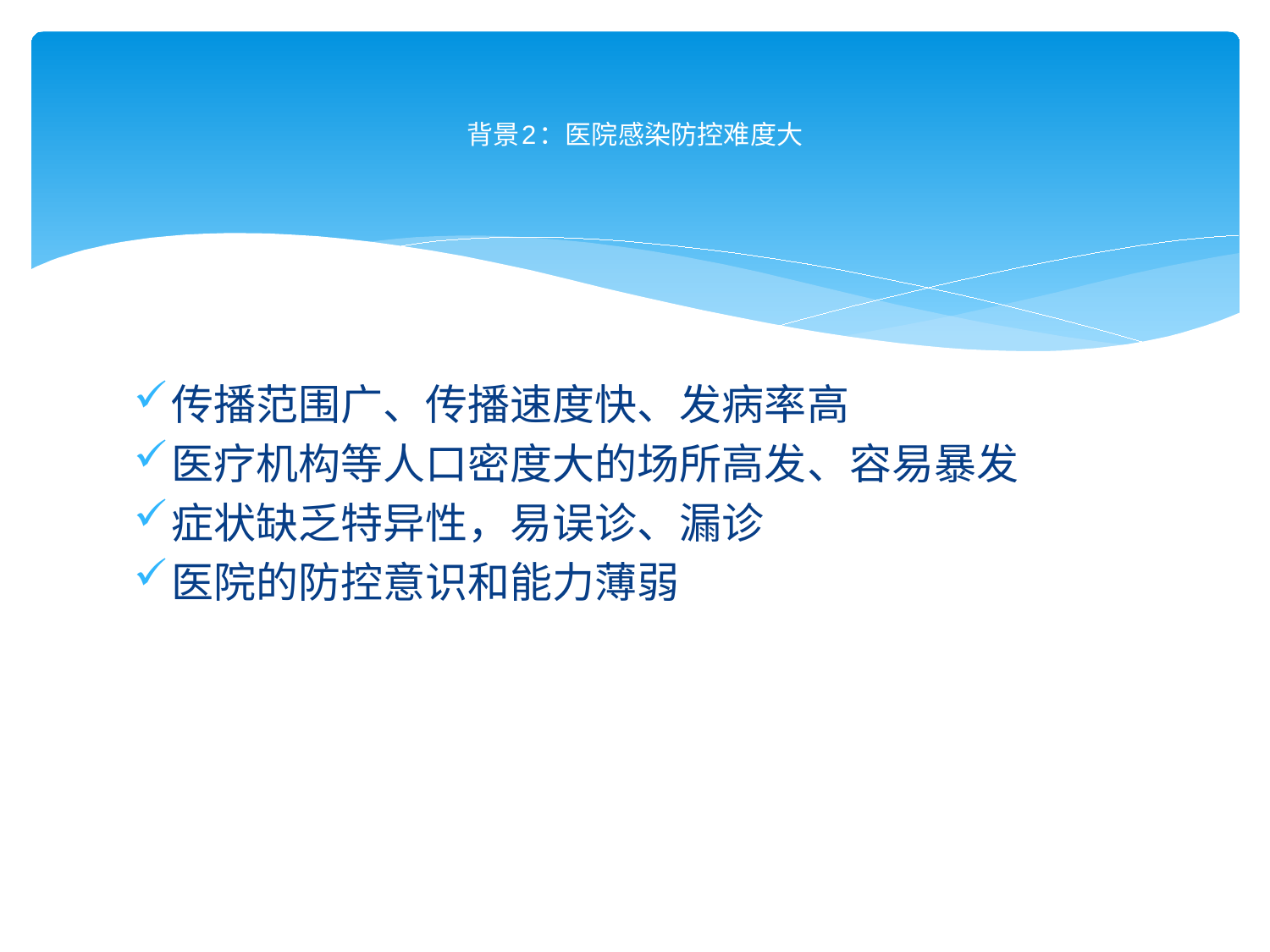

# 背景2：医院感染防控难度大
传播范围广、传播速度快、发病率高
医疗机构等人口密度大的场所高发、容易暴发
症状缺乏特异性，易误诊、漏诊
医院的防控意识和能力薄弱